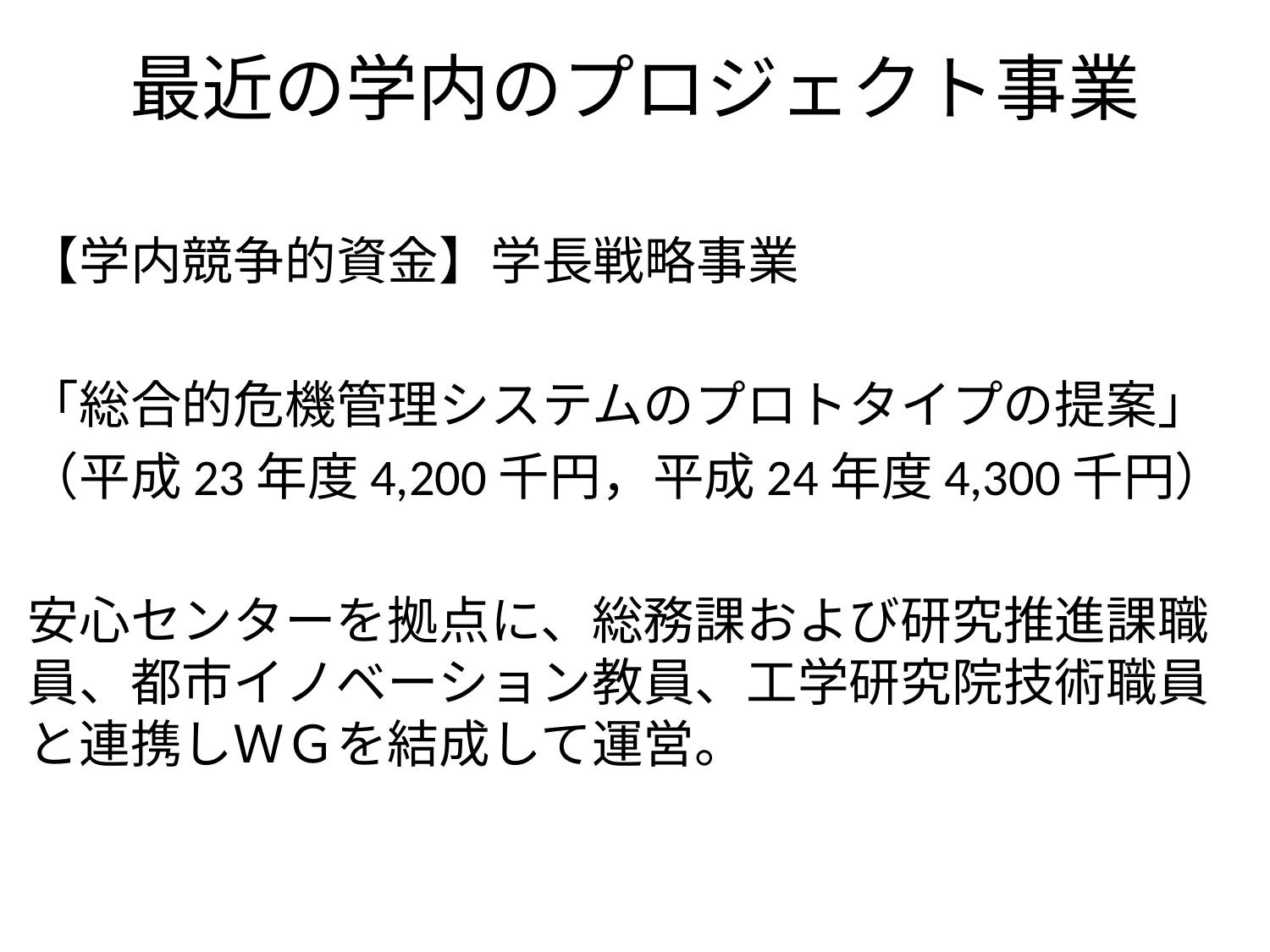

最近の学内のプロジェクト事業
【学内競争的資金】学長戦略事業

「総合的危機管理システムのプロトタイプの提案」
（平成23年度4,200千円，平成24年度4,300千円）

安心センターを拠点に、総務課および研究推進課職員、都市イノベーション教員、工学研究院技術職員と連携しＷＧを結成して運営。